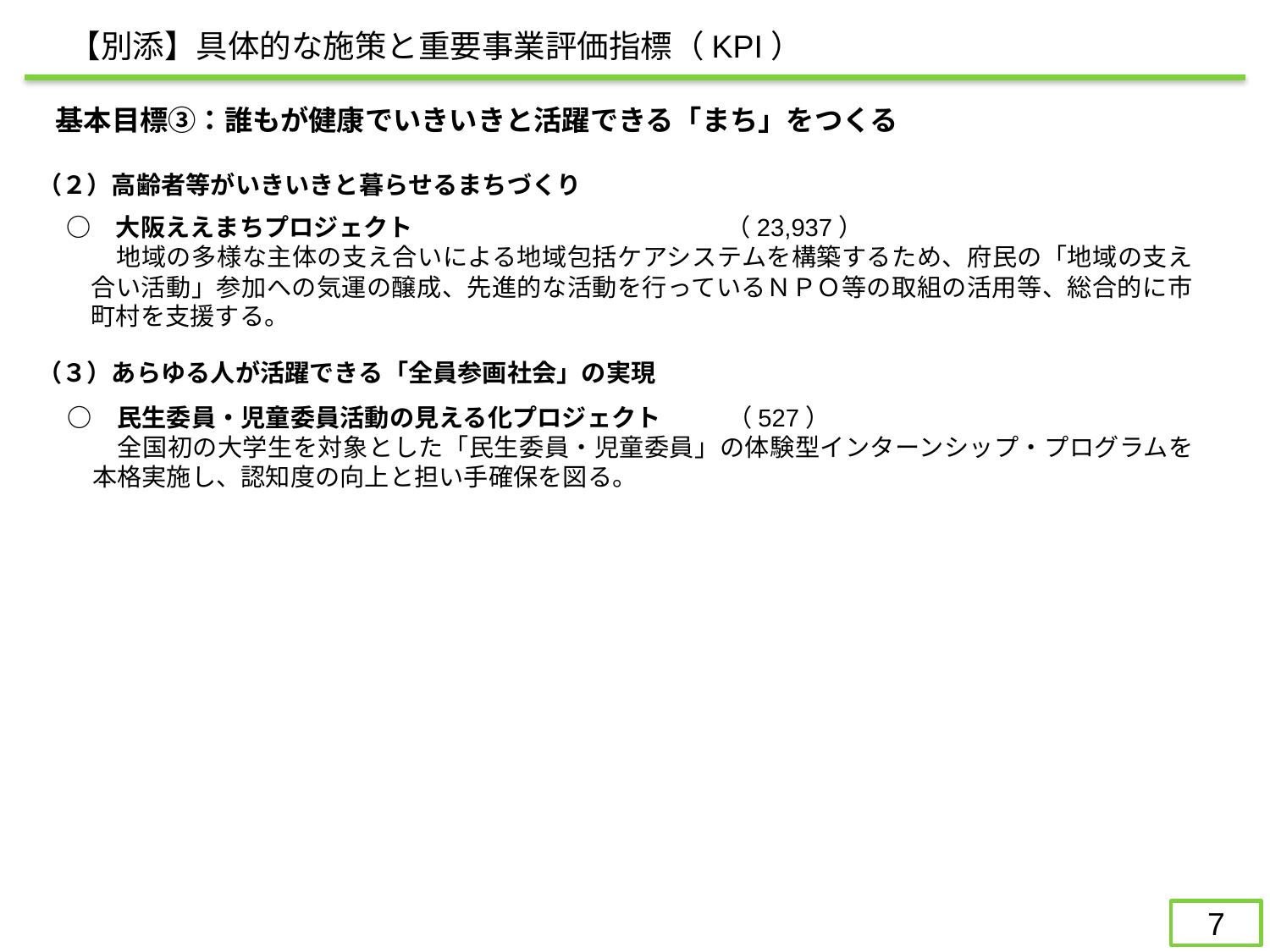

【別添】具体的な施策と重要事業評価指標（KPI）
　基本目標③：誰もが健康でいきいきと活躍できる「まち」をつくる
（２）高齢者等がいきいきと暮らせるまちづくり
○	　大阪ええまちプロジェクト			（23,937）
　　地域の多様な主体の支え合いによる地域包括ケアシステムを構築するため、府民の「地域の支え合い活動」参加への気運の醸成、先進的な活動を行っているＮＰＯ等の取組の活用等、総合的に市町村を支援する。
（３）あらゆる人が活躍できる「全員参画社会」の実現
○	　民生委員・児童委員活動の見える化プロジェクト	（527）
　　全国初の大学生を対象とした「民生委員・児童委員」の体験型インターンシップ・プログラムを本格実施し、認知度の向上と担い手確保を図る。
7